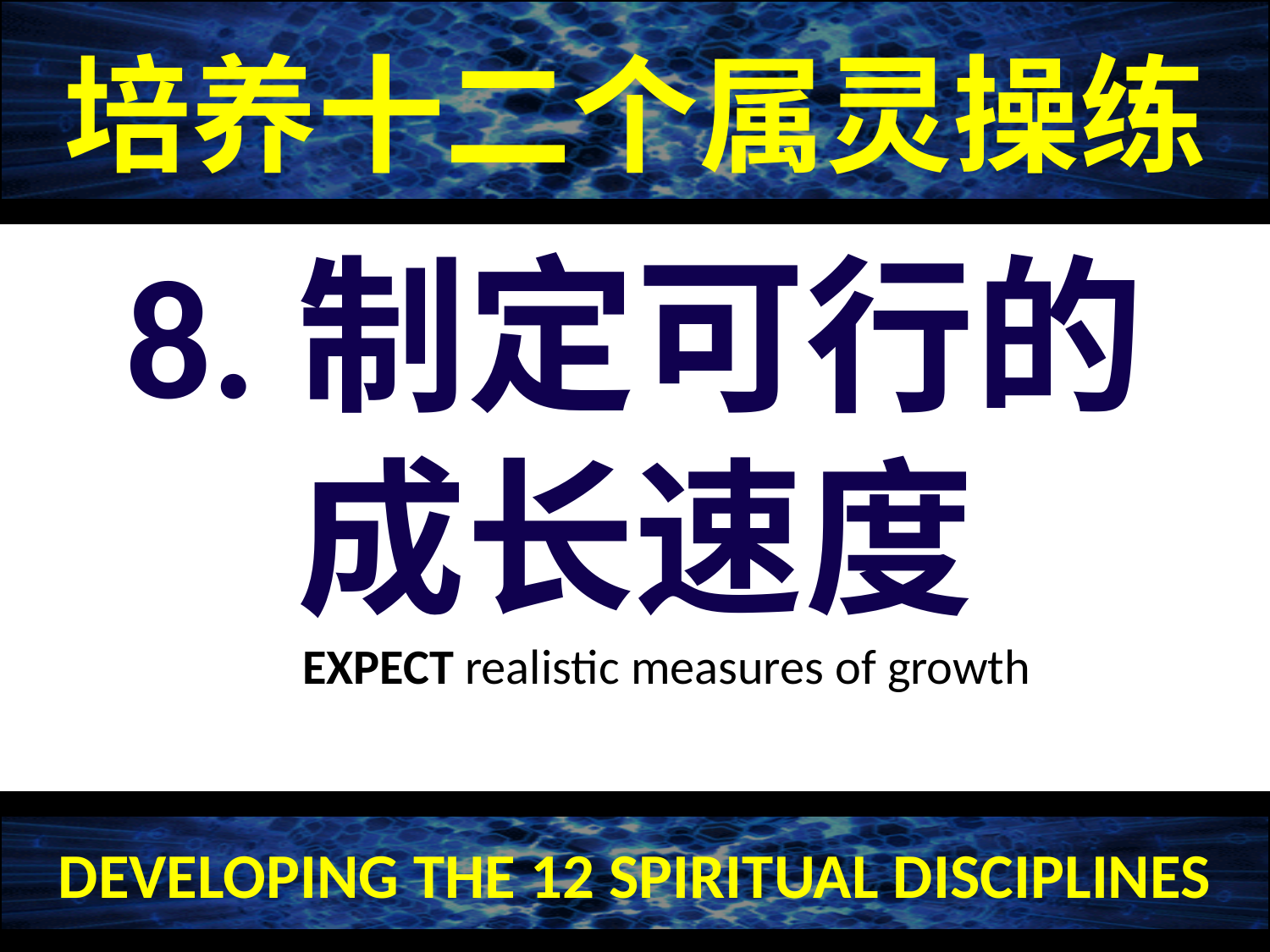

培养十二个属灵操练

8.制定可行的
成长速度
EXPECT realistic measures of growth
DEVELOPING THE 12 SPIRITUAL DISCIPLINES